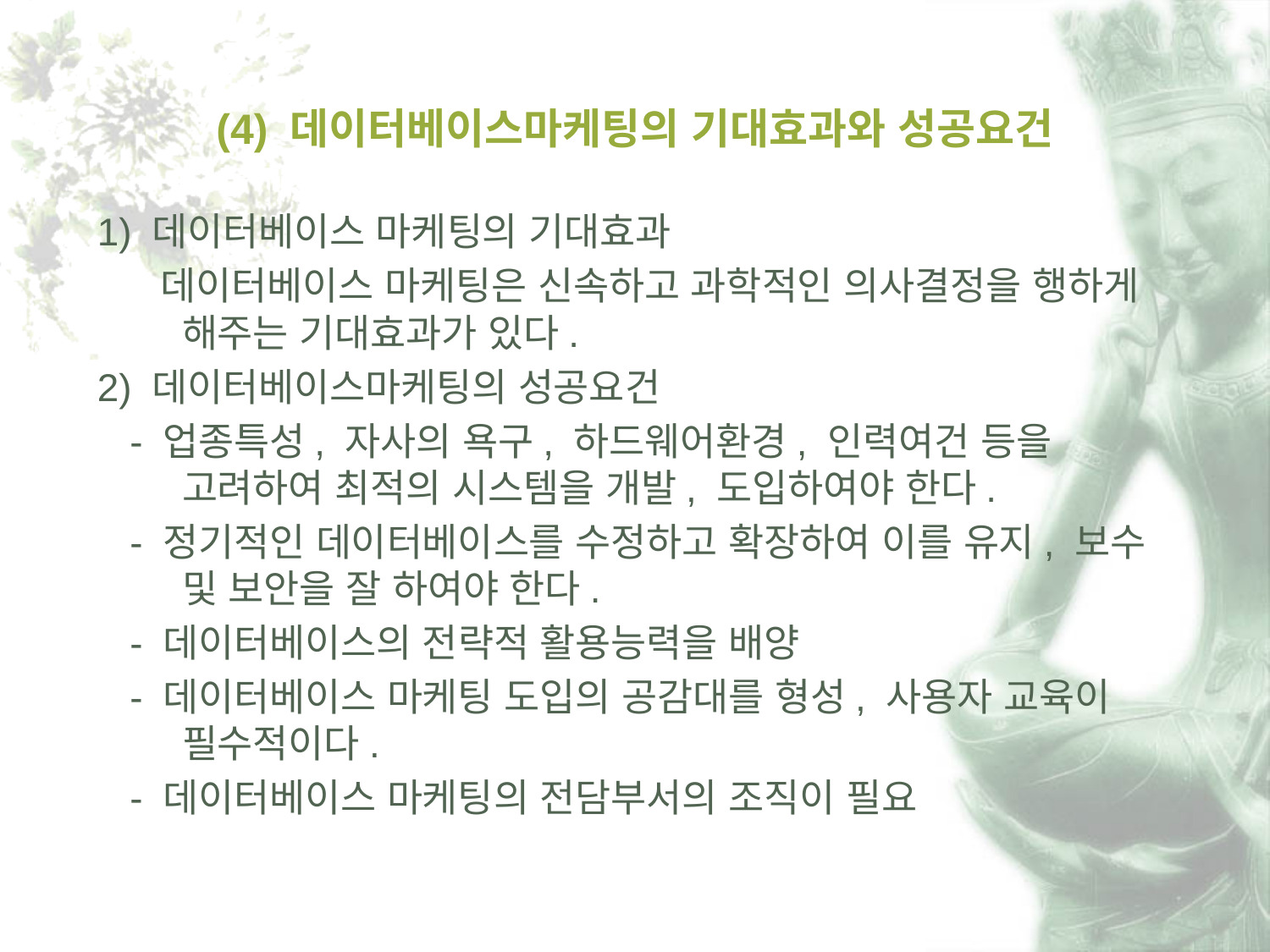

# (4) 데이터베이스마케팅의 기대효과와 성공요건
1) 데이터베이스 마케팅의 기대효과
     데이터베이스 마케팅은 신속하고 과학적인 의사결정을 행하게 해주는 기대효과가 있다.
2) 데이터베이스마케팅의 성공요건
   - 업종특성, 자사의 욕구, 하드웨어환경, 인력여건 등을 고려하여 최적의 시스템을 개발, 도입하여야 한다.
   - 정기적인 데이터베이스를 수정하고 확장하여 이를 유지, 보수 및 보안을 잘 하여야 한다.
   - 데이터베이스의 전략적 활용능력을 배양
   - 데이터베이스 마케팅 도입의 공감대를 형성, 사용자 교육이 필수적이다.
   - 데이터베이스 마케팅의 전담부서의 조직이 필요